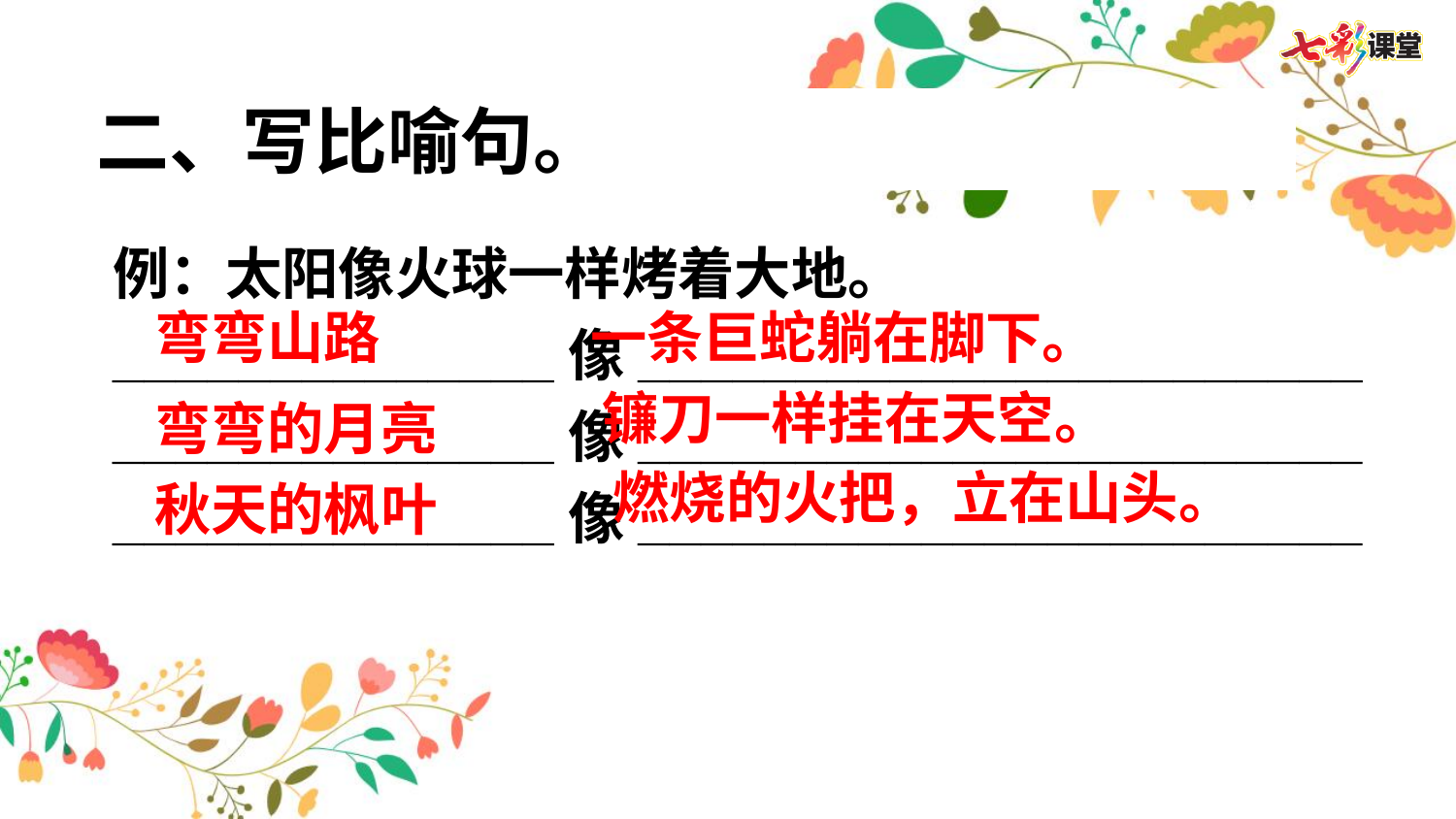

二、写比喻句。
例：太阳像火球一样烤着大地。
______________像_______________________
______________像_______________________
______________像_______________________
弯弯山路
一条巨蛇躺在脚下。
镰刀一样挂在天空。
弯弯的月亮
燃烧的火把，立在山头。
秋天的枫叶